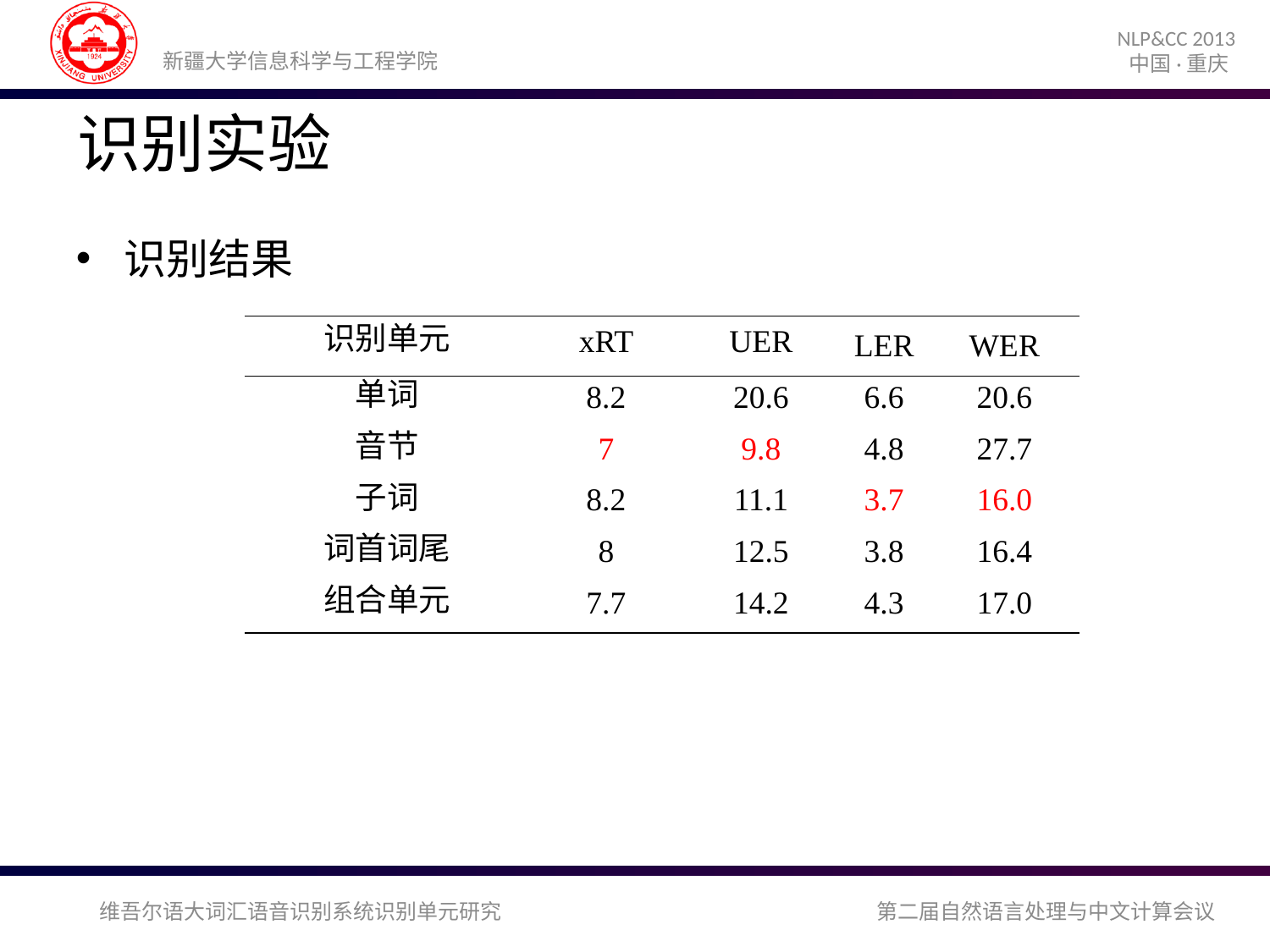

# 识别实验
识别结果
| 识别单元 | xRT | UER | LER | WER |
| --- | --- | --- | --- | --- |
| 单词 | 8.2 | 20.6 | 6.6 | 20.6 |
| 音节 | 7 | 9.8 | 4.8 | 27.7 |
| 子词 | 8.2 | 11.1 | 3.7 | 16.0 |
| 词首词尾 | 8 | 12.5 | 3.8 | 16.4 |
| 组合单元 | 7.7 | 14.2 | 4.3 | 17.0 |